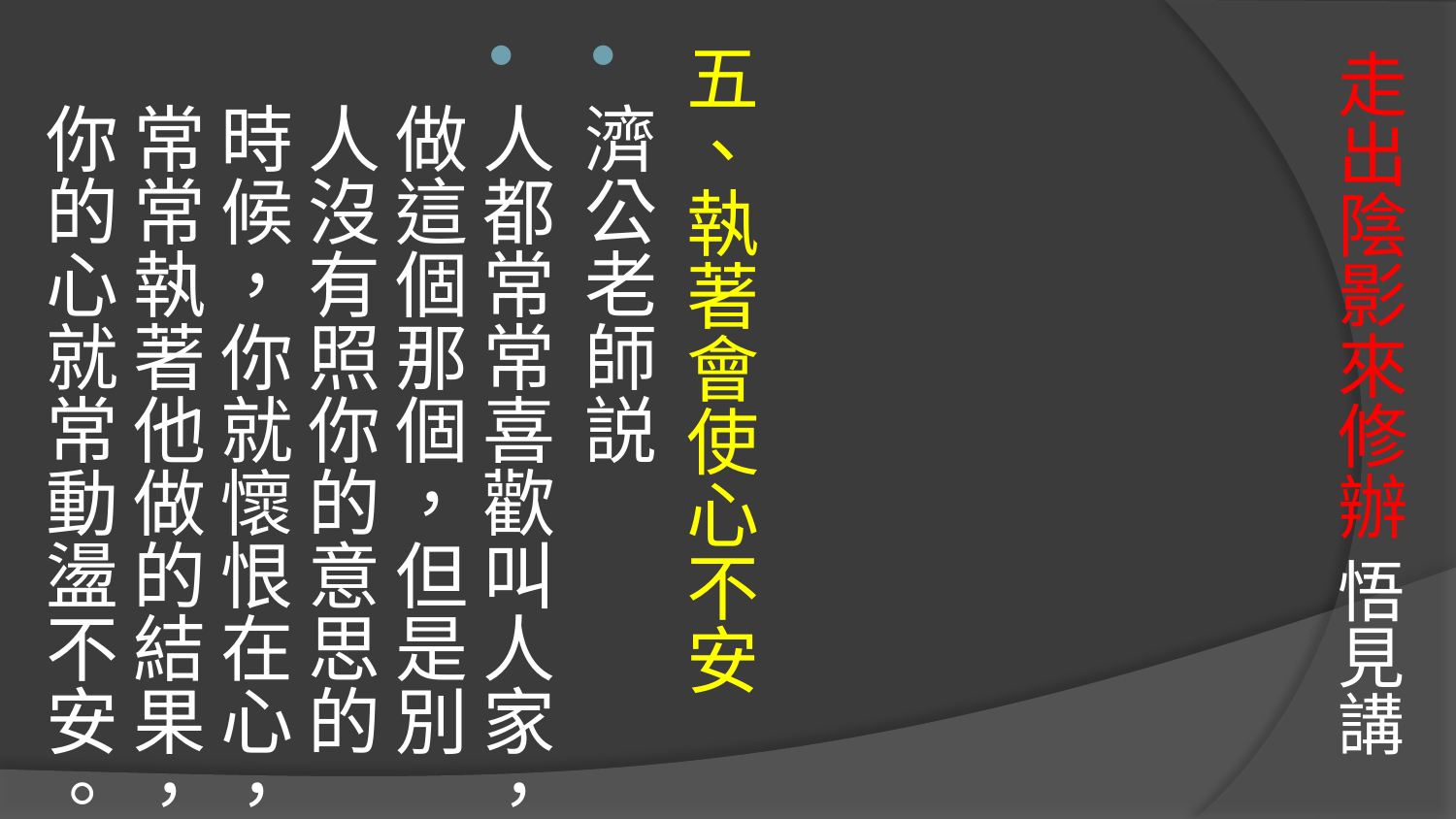

# 走出陰影來修辦 悟見講
五、執著會使心不安
濟公老師説
人都常常喜歡叫人家，做這個那個，但是別人沒有照你的意思的時候，你就懷恨在心，常常執著他做的結果，你的心就常動盪不安。